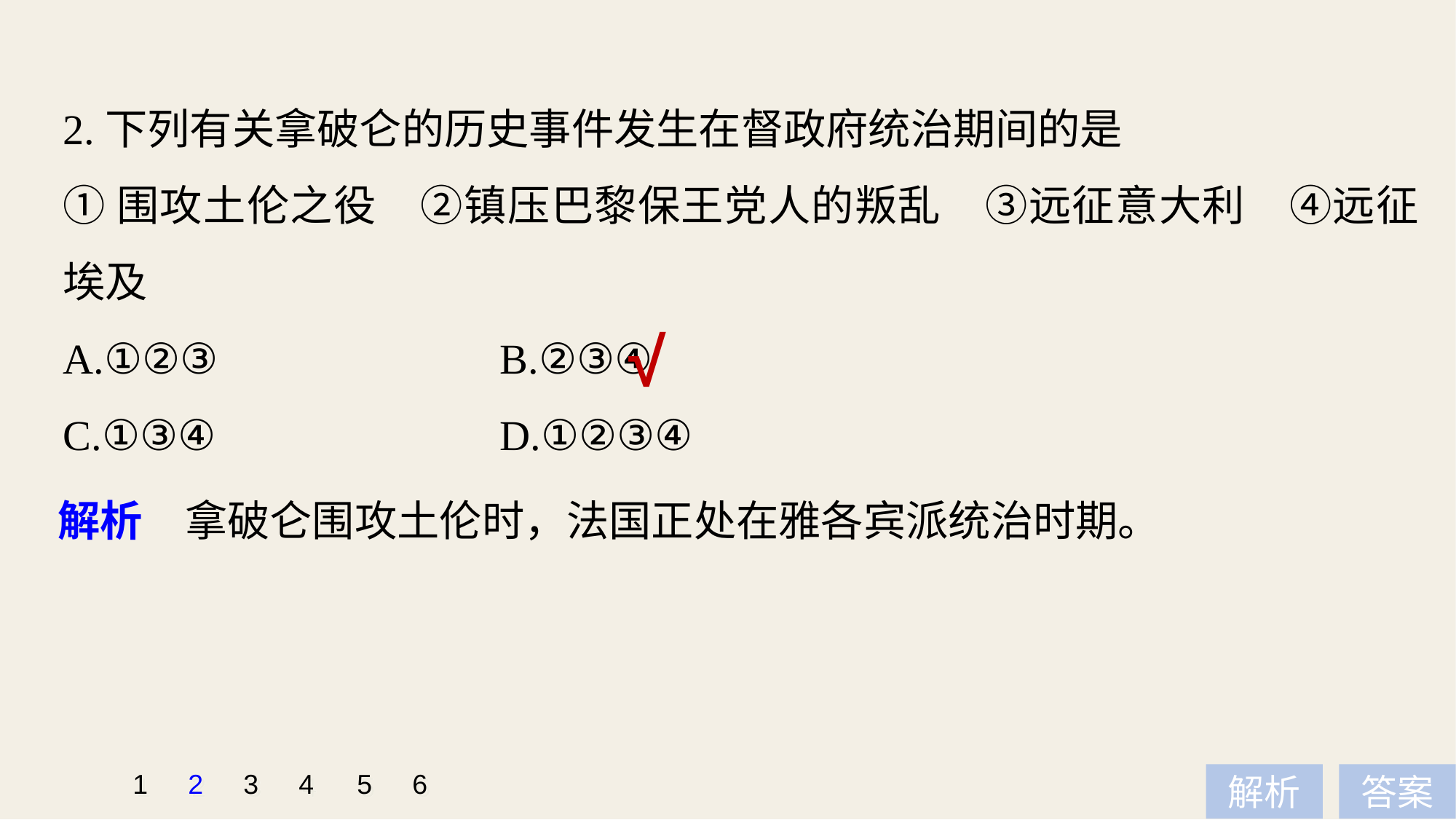

2.下列有关拿破仑的历史事件发生在督政府统治期间的是
①围攻土伦之役　②镇压巴黎保王党人的叛乱　③远征意大利　④远征埃及
A.①②③  			B.②③④
C.①③④  			D.①②③④
√
解析　拿破仑围攻土伦时，法国正处在雅各宾派统治时期。
1
2
3
4
5
6
解析
答案